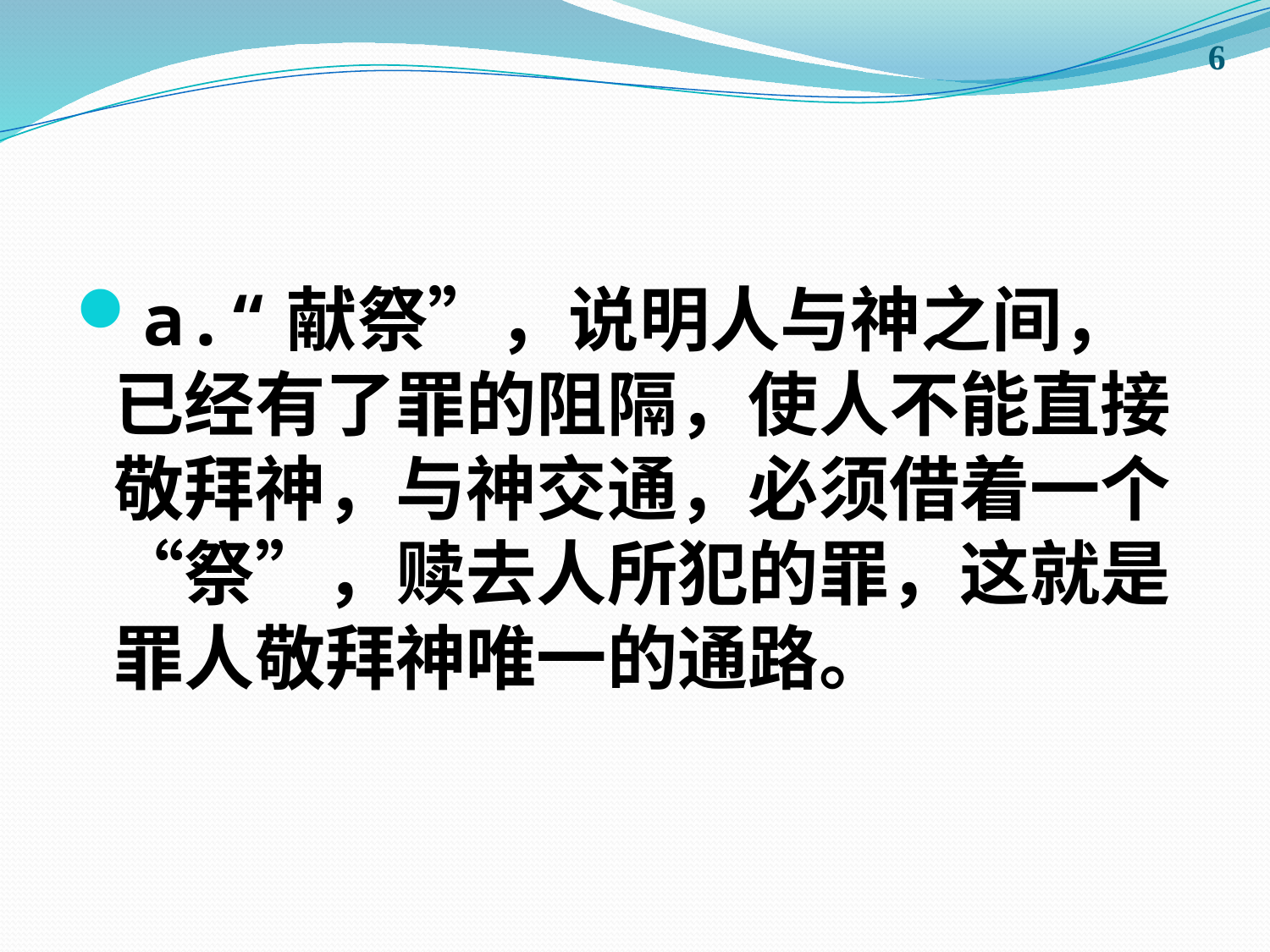

6
#
a.“献祭”，说明人与神之间，已经有了罪的阻隔，使人不能直接敬拜神，与神交通，必须借着一个“祭”，赎去人所犯的罪，这就是罪人敬拜神唯一的通路。